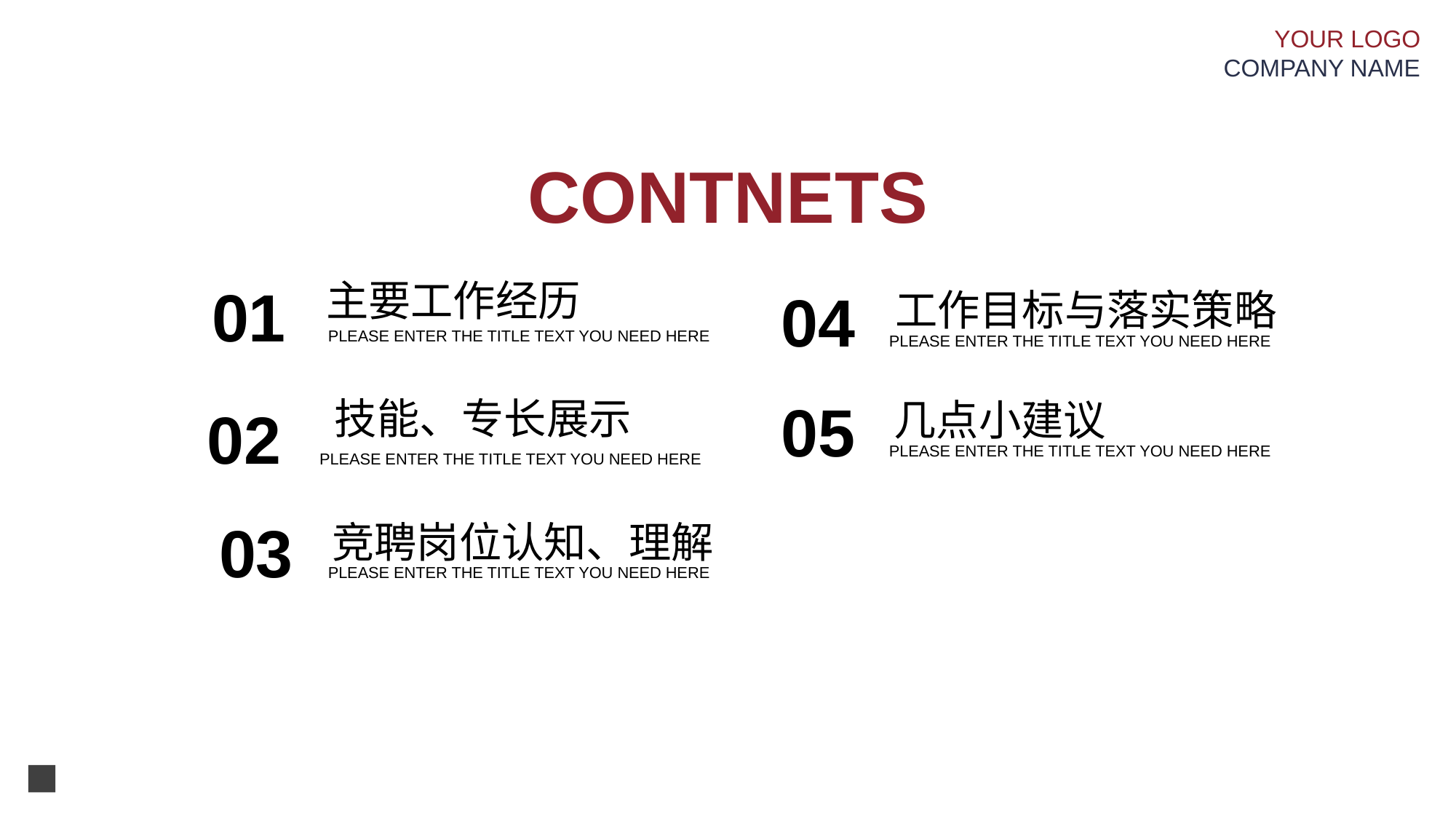

YOUR LOGO
COMPANY NAME
CONTNETS
主要工作经历
01
PLEASE ENTER THE TITLE TEXT YOU NEED HERE
04
工作目标与落实策略
PLEASE ENTER THE TITLE TEXT YOU NEED HERE
05
几点小建议
PLEASE ENTER THE TITLE TEXT YOU NEED HERE
技能、专长展示
02
PLEASE ENTER THE TITLE TEXT YOU NEED HERE
03
竞聘岗位认知、理解
PLEASE ENTER THE TITLE TEXT YOU NEED HERE